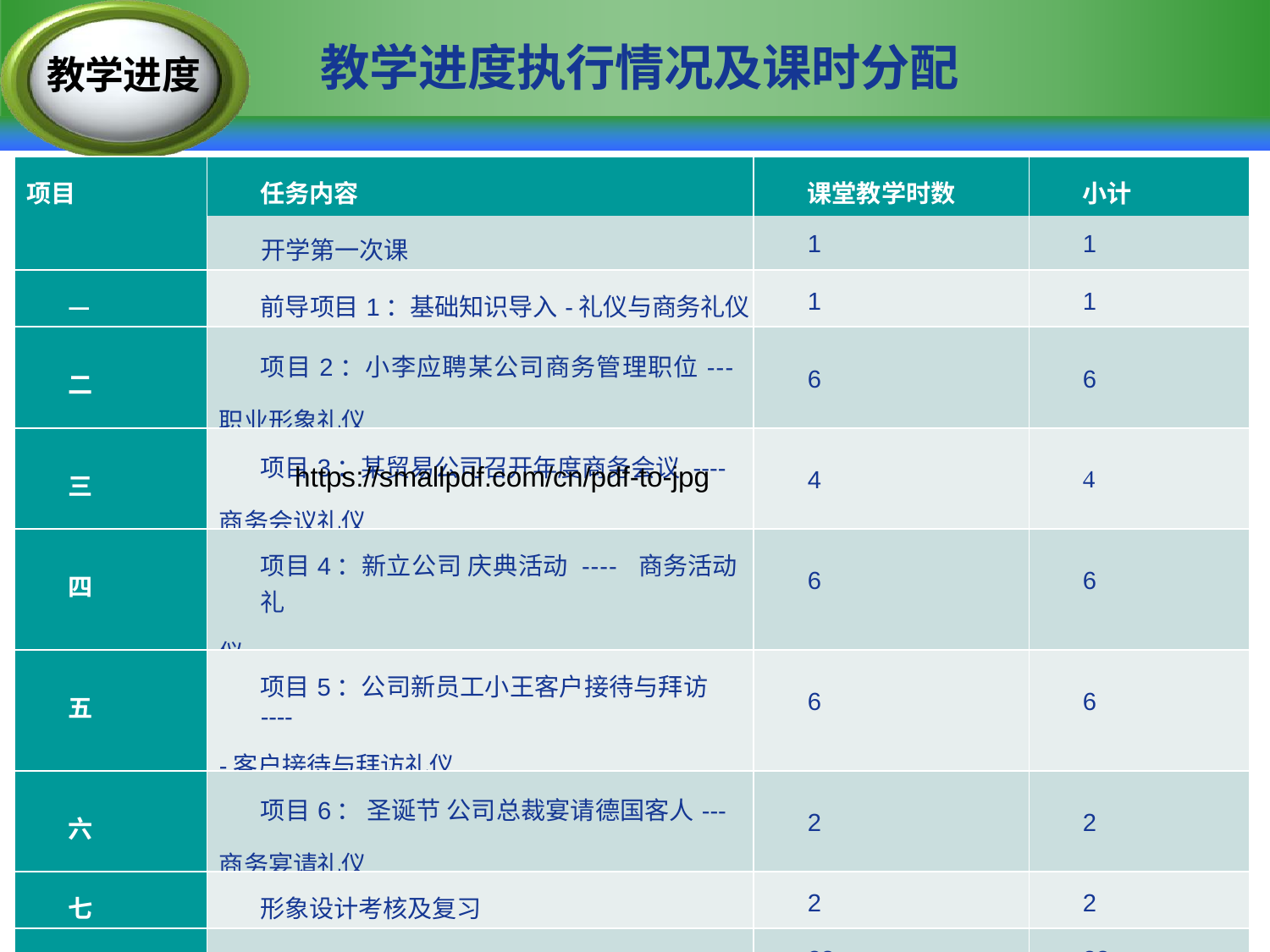

# 教学进度执行情况及课时分配
教学进度
| 项目 | 任务内容 | 课堂教学时数 | 小计 |
| --- | --- | --- | --- |
|  | 开学第一次课 | 1 | 1 |
| — | 前导项目1：基础知识导入-礼仪与商务礼仪 | 1 | 1 |
| 二 | 项目2：小李应聘某公司商务管理职位---职业形象礼仪 | 6 | 6 |
| 三 | 项目3：某贸易公司召开年度商务会议 ---- 商务会议礼仪 | 4 | 4 |
| 四 | 项目4：新立公司 庆典活动 ---- 商务活动礼 仪 | 6 | 6 |
| 五 | 项目5：公司新员工小王客户接待与拜访 ---- -客户接待与拜访礼仪 | 6 | 6 |
| 六 | 项目6： 圣诞节 公司总裁宴请德国客人---商务宴请礼仪 | 2 | 2 |
| 七 | 形象设计考核及复习 | 2 | 2 |
| 合计 |  | 28 | 28 |
https://smallpdf.com/cn/pdf-to-jpg